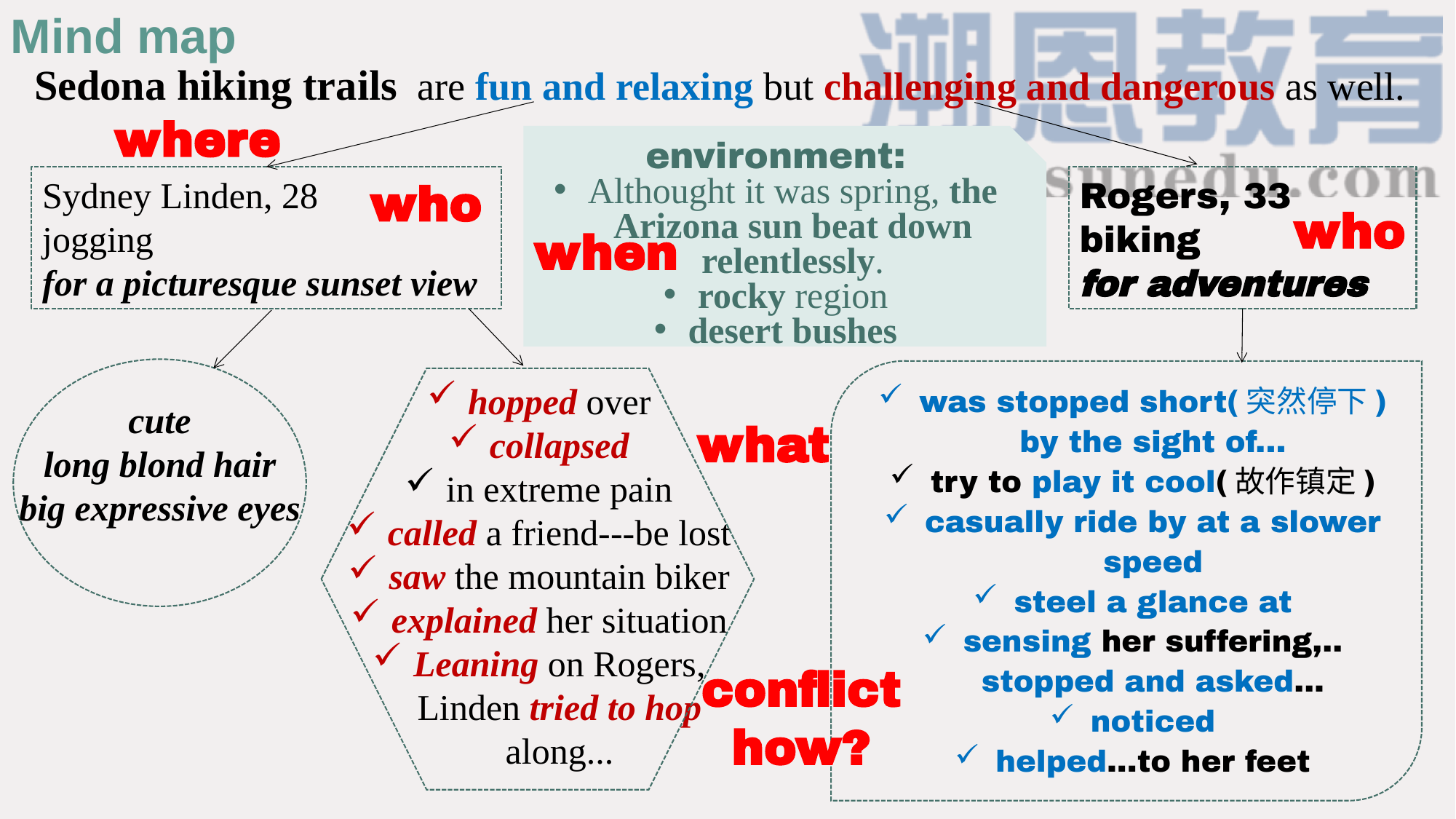

Mind map
Sedona hiking trails  are fun and relaxing but challenging and dangerous as well.
where
environment:
Althought it was spring, the Arizona sun beat down relentlessly.
rocky region
desert bushes
Sydney Linden, 28
jogging
for a picturesque sunset view
who
Rogers, 33
biking
for adventures
who
when

hopped over
collapsed
in extreme pain
called a friend---be lost
saw the mountain biker
explained her situation
Leaning on Rogers, Linden tried to hop along...
was stopped short(突然停下) by the sight of...
try to play it cool(故作镇定)
casually ride by at a slower speed
steel a glance at
sensing her suffering,.. stopped and asked...
noticed
helped...to her feet
cute
long blond hair
big expressive eyes
what
conflict
how?